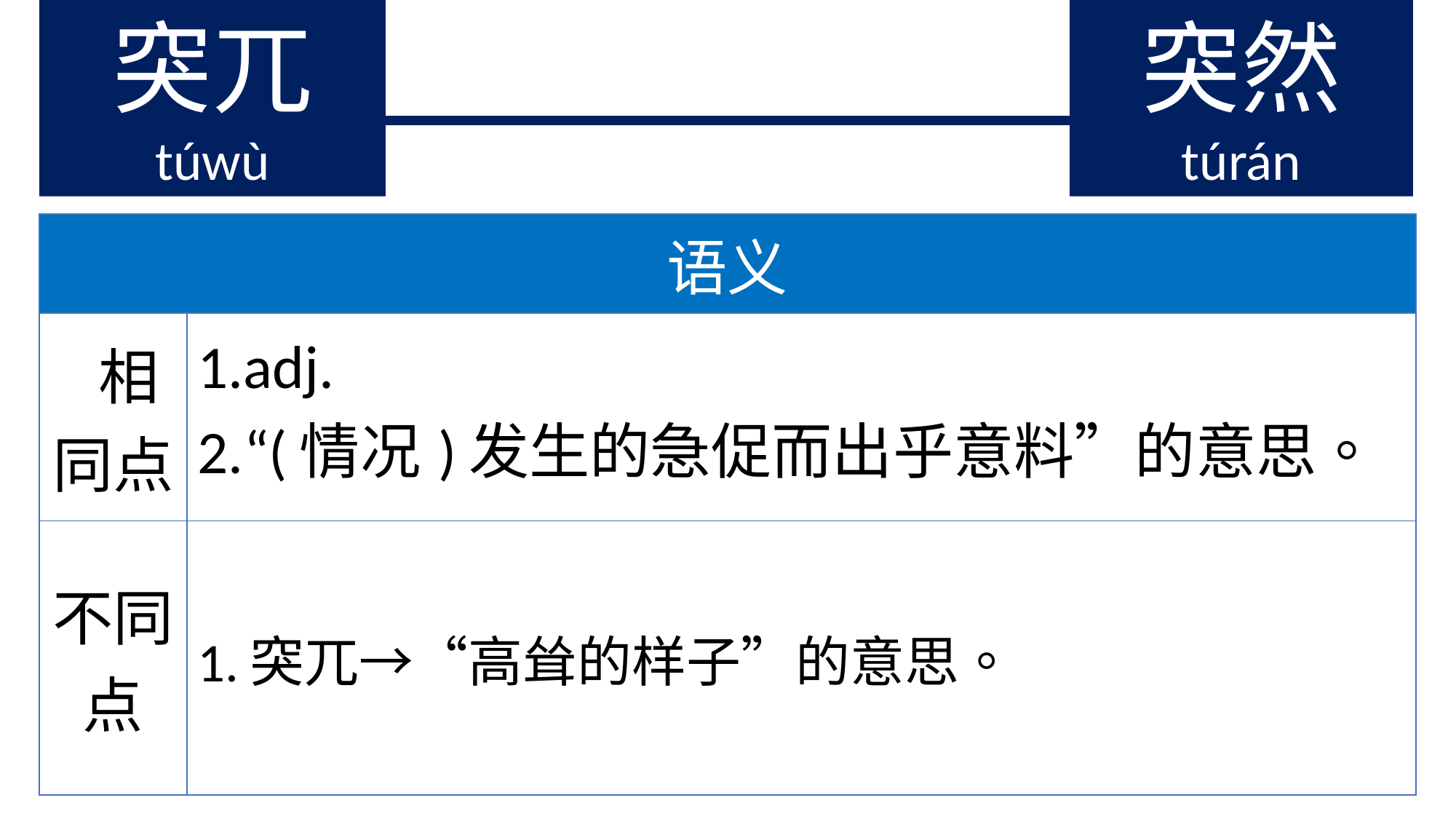

突兀
túwù
突然
túrán
| 语义 |  |
| --- | --- |
| 相同点 | 1.adj. 2.“(情况)发生的急促而出乎意料”的意思。 |
| 不同点 | 1.突兀→“高耸的样子”的意思。 |